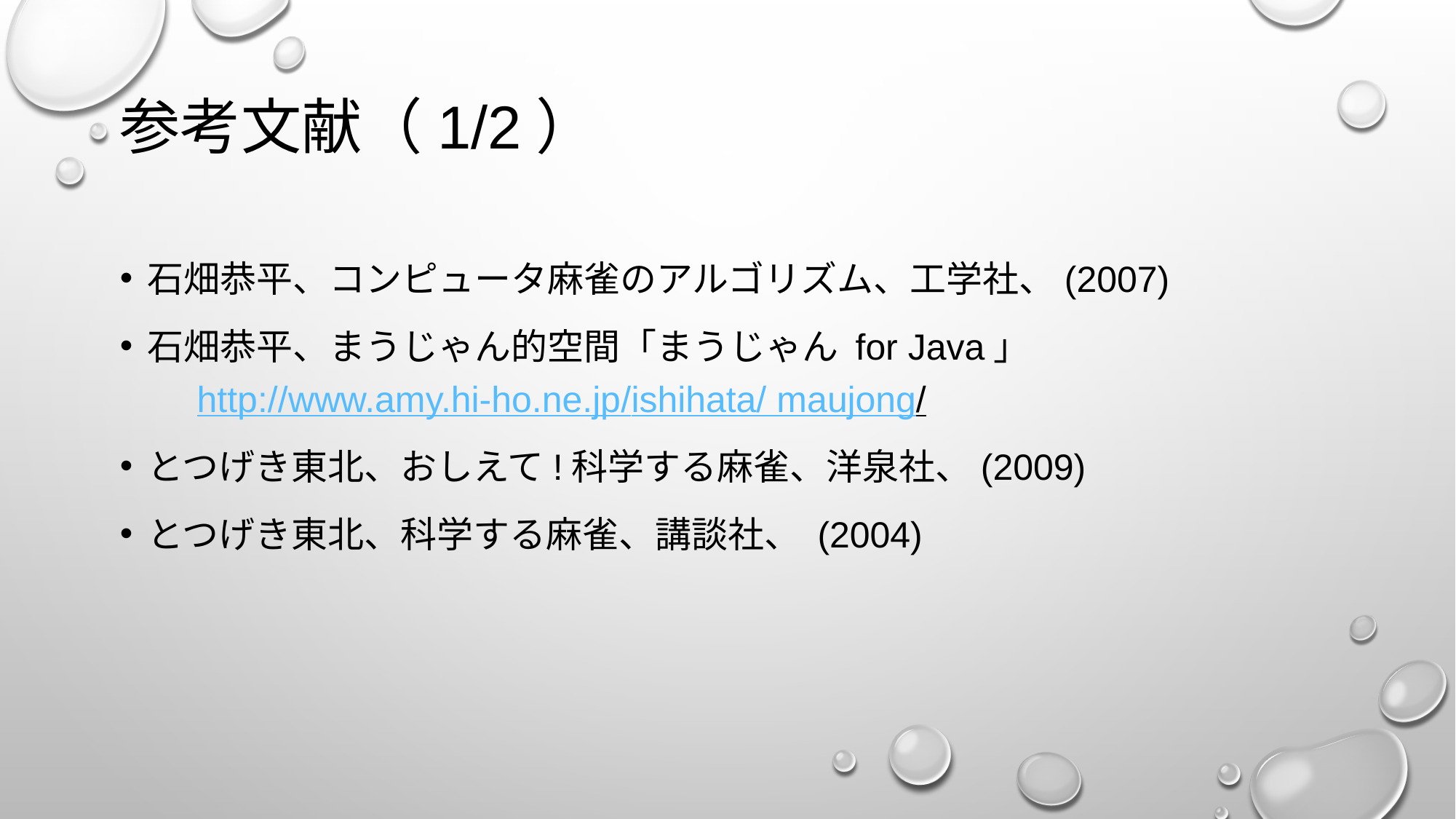

# 参考文献（1/2）
石畑恭平、コンピュータ麻雀のアルゴリズム、工学社、(2007)
石畑恭平、まうじゃん的空間「まうじゃん for Java」
     http://www.amy.hi-ho.ne.jp/ishihata/ maujong/
とつげき東北、おしえて!科学する麻雀、洋泉社、(2009)
とつげき東北、科学する麻雀、講談社、 (2004)